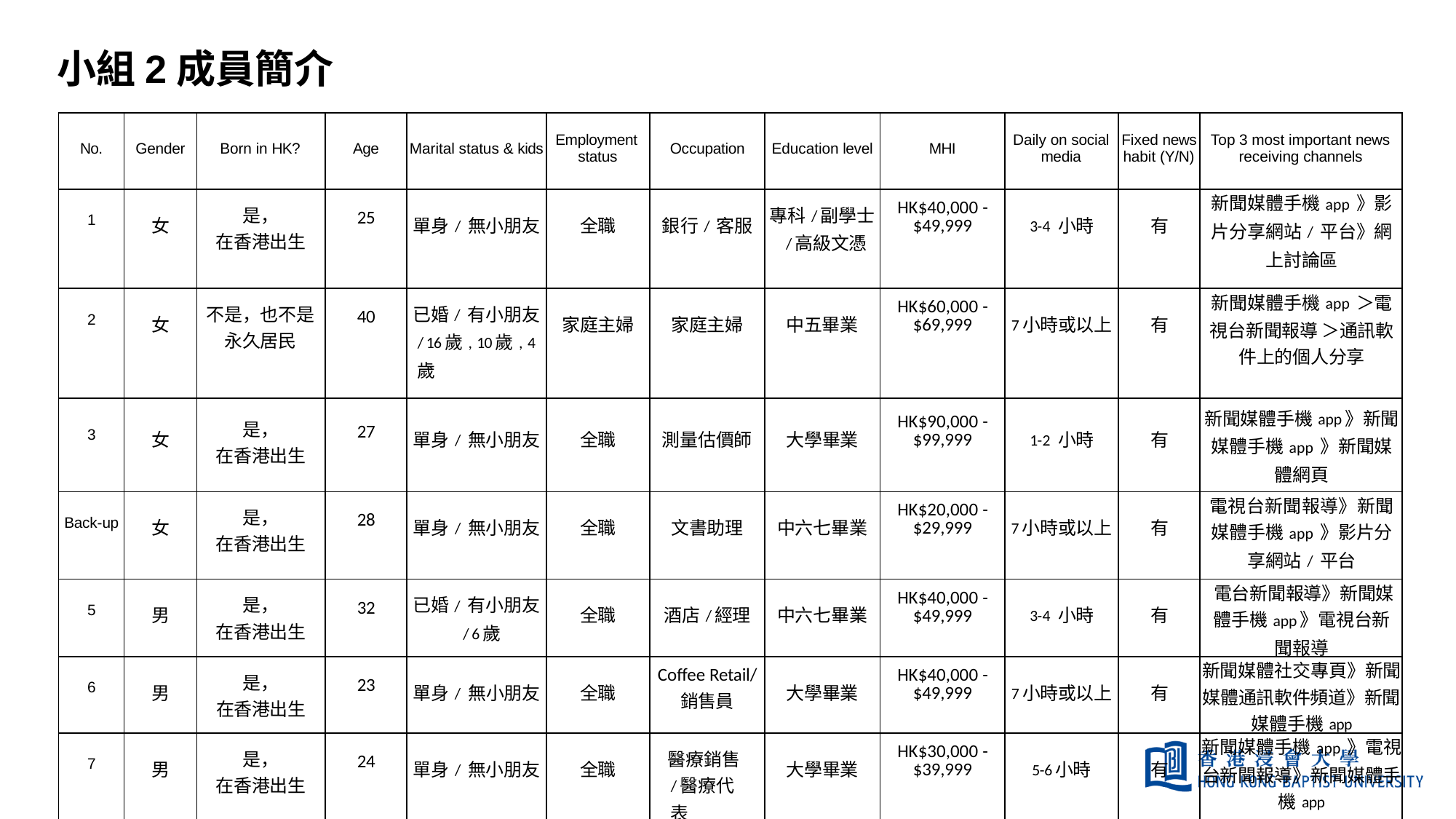

# 小組2成員簡介
| No. | Gender | Born in HK? | Age | Marital status & kids | Employment status | Occupation | Education level | MHI | Daily on social media | Fixed news habit (Y/N) | Top 3 most important news receiving channels |
| --- | --- | --- | --- | --- | --- | --- | --- | --- | --- | --- | --- |
| 1 | 女 | 是， 在香港出生 | 25 | 單身/ 無小朋友 | 全職 | 銀行/ 客服 | 專科/副學士/高級文憑 | HK$40,000 - $49,999 | 3-4 小時 | 有 | 新聞媒體手機app 》影片分享網站/ 平台》網上討論區 |
| 2 | 女 | 不是，也不是永久居民 | 40 | 已婚/ 有小朋友/ 16歲, 10歲, 4歲 | 家庭主婦 | 家庭主婦 | 中五畢業 | HK$60,000 - $69,999 | 7小時或以上 | 有 | 新聞媒體手機app ＞電視台新聞報導 ＞通訊軟件上的個人分享 |
| 3 | 女 | 是， 在香港出生 | 27 | 單身/ 無小朋友 | 全職 | 測量估價師 | 大學畢業 | HK$90,000 - $99,999 | 1-2 小時 | 有 | 新聞媒體手機app》新聞媒體手機app 》新聞媒體網頁 |
| Back-up | 女 | 是， 在香港出生 | 28 | 單身/ 無小朋友 | 全職 | 文書助理 | 中六七畢業 | HK$20,000 - $29,999 | 7小時或以上 | 有 | 電視台新聞報導》新聞媒體手機app 》影片分享網站/ 平台 |
| 5 | 男 | 是， 在香港出生 | 32 | 已婚/ 有小朋友/ 6歲 | 全職 | 酒店/經理 | 中六七畢業 | HK$40,000 - $49,999 | 3-4 小時 | 有 | 電台新聞報導》新聞媒體手機app》電視台新聞報導 |
| 6 | 男 | 是， 在香港出生 | 23 | 單身/ 無小朋友 | 全職 | Coffee Retail/ 銷售員 | 大學畢業 | HK$40,000 - $49,999 | 7小時或以上 | 有 | 新聞媒體社交專頁》新聞媒體通訊軟件頻道》新聞媒體手機app |
| 7 | 男 | 是， 在香港出生 | 24 | 單身/ 無小朋友 | 全職 | 醫療銷售/醫療代表 | 大學畢業 | HK$30,000 - $39,999 | 5-6小時 | 有 | 新聞媒體手機app 》電視台新聞報導》新聞媒體手機app |
| Back-up | 男 | 是， 在香港出生 | 34 | 已婚/ 有小朋友/ 7歲, 5歲 | 全職 | Hotel officer | 大學畢業 | HK$30,000 - $39,999 | 1-2 小時 | 有 | 新聞媒體手機app》綜合 新聞平台》影片分享網站 / 平台 |